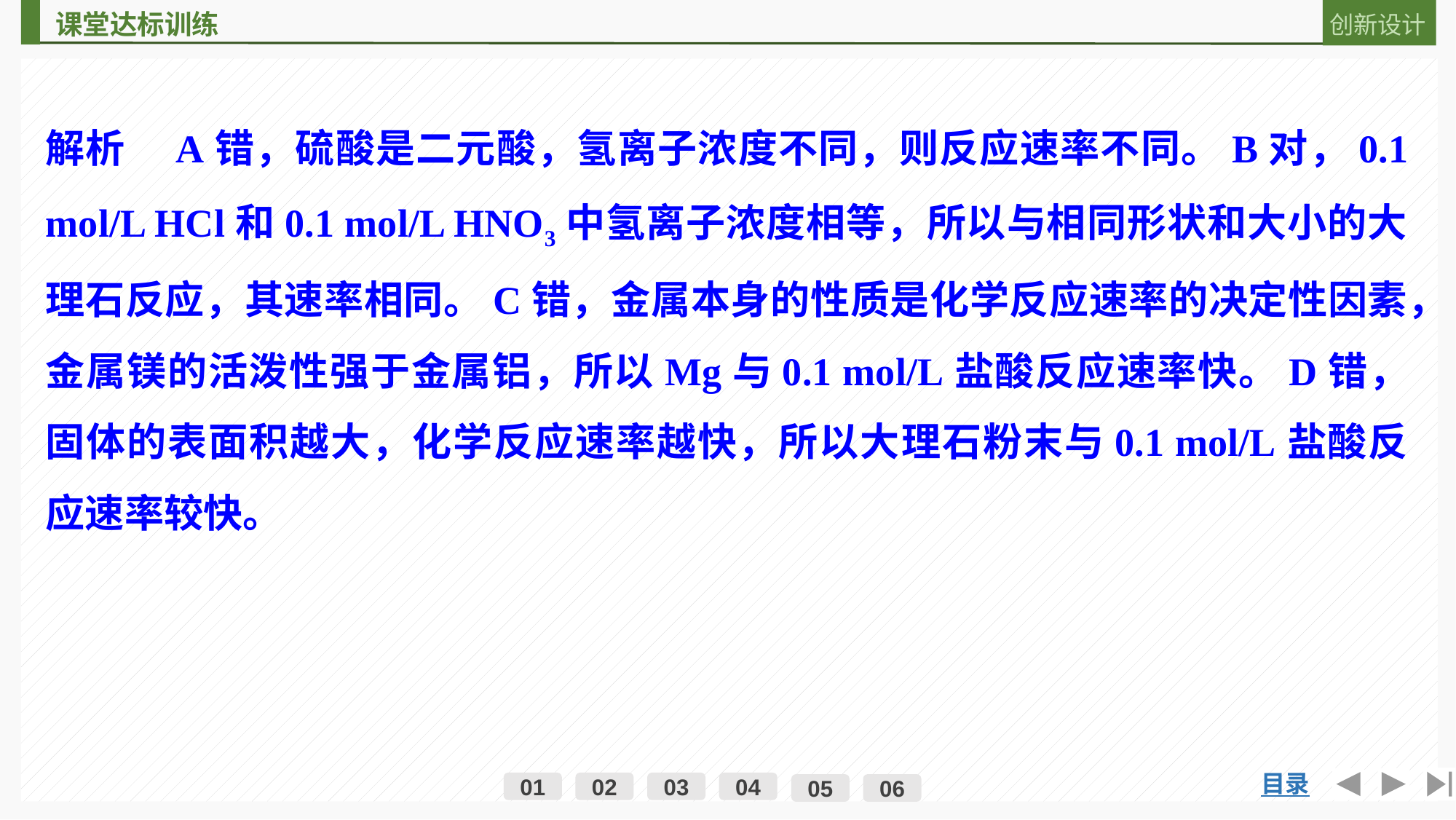

解析　A错，硫酸是二元酸，氢离子浓度不同，则反应速率不同。B对，0.1 mol/L HCl和0.1 mol/L HNO3中氢离子浓度相等，所以与相同形状和大小的大理石反应，其速率相同。C错，金属本身的性质是化学反应速率的决定性因素，金属镁的活泼性强于金属铝，所以Mg与0.1 mol/L盐酸反应速率快。D错，固体的表面积越大，化学反应速率越快，所以大理石粉末与0.1 mol/L盐酸反应速率较快。